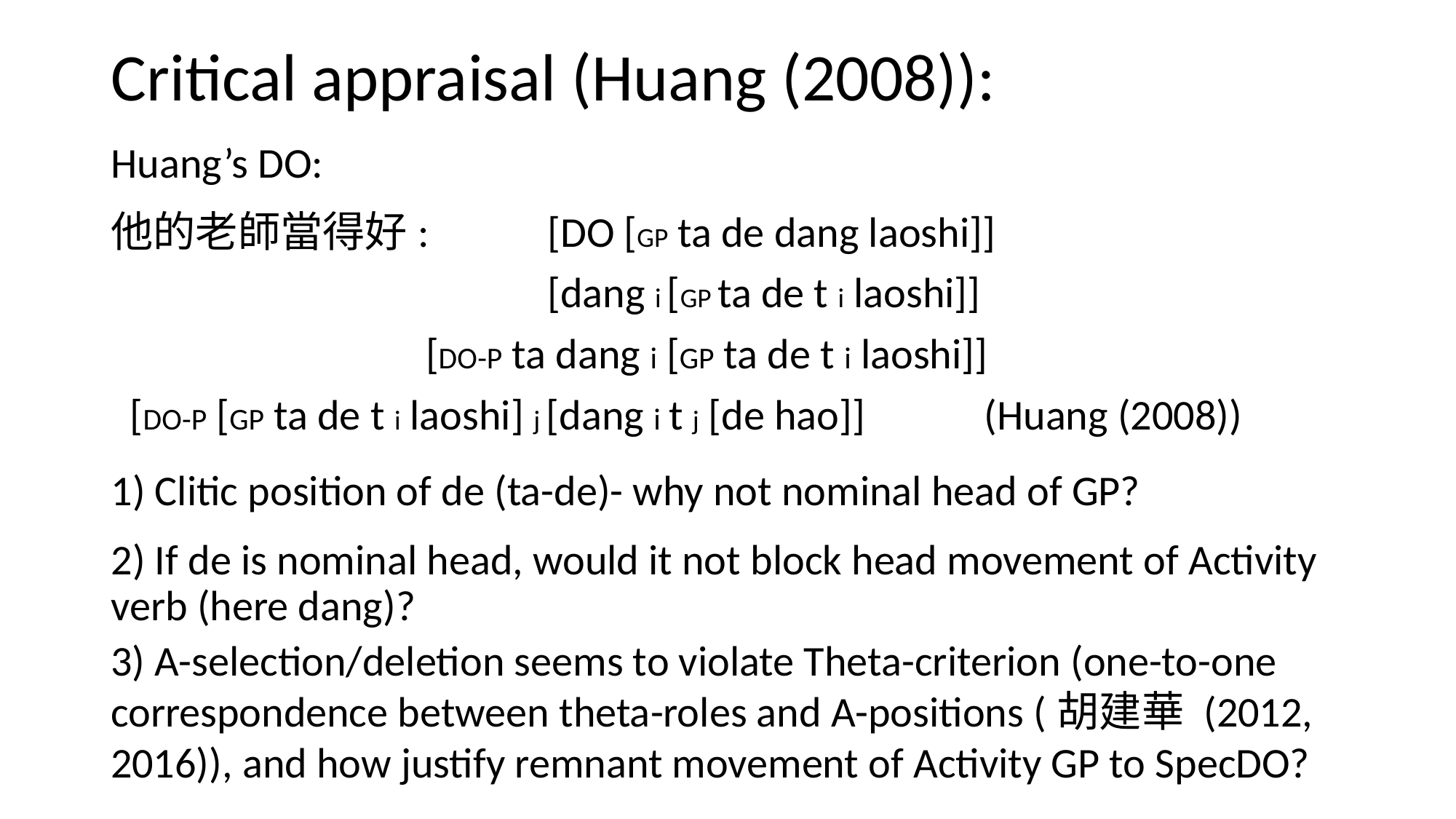

# Critical appraisal (Huang (2008)):
Huang’s DO:
他的老師當得好:		[DO [GP ta de dang laoshi]]
			 	[dang i [GP ta de t i laoshi]]
		          [DO-P ta dang i [GP ta de t i laoshi]]
  [DO-P [GP ta de t i laoshi] j [dang i t j [de hao]]		(Huang (2008))

1) Clitic position of de (ta-de)- why not nominal head of GP?
2) If de is nominal head, would it not block head movement of Activity verb (here dang)?
3) A-selection/deletion seems to violate Theta-criterion (one-to-one correspondence between theta-roles and A-positions (胡建華 (2012, 2016)), and how justify remnant movement of Activity GP to SpecDO?